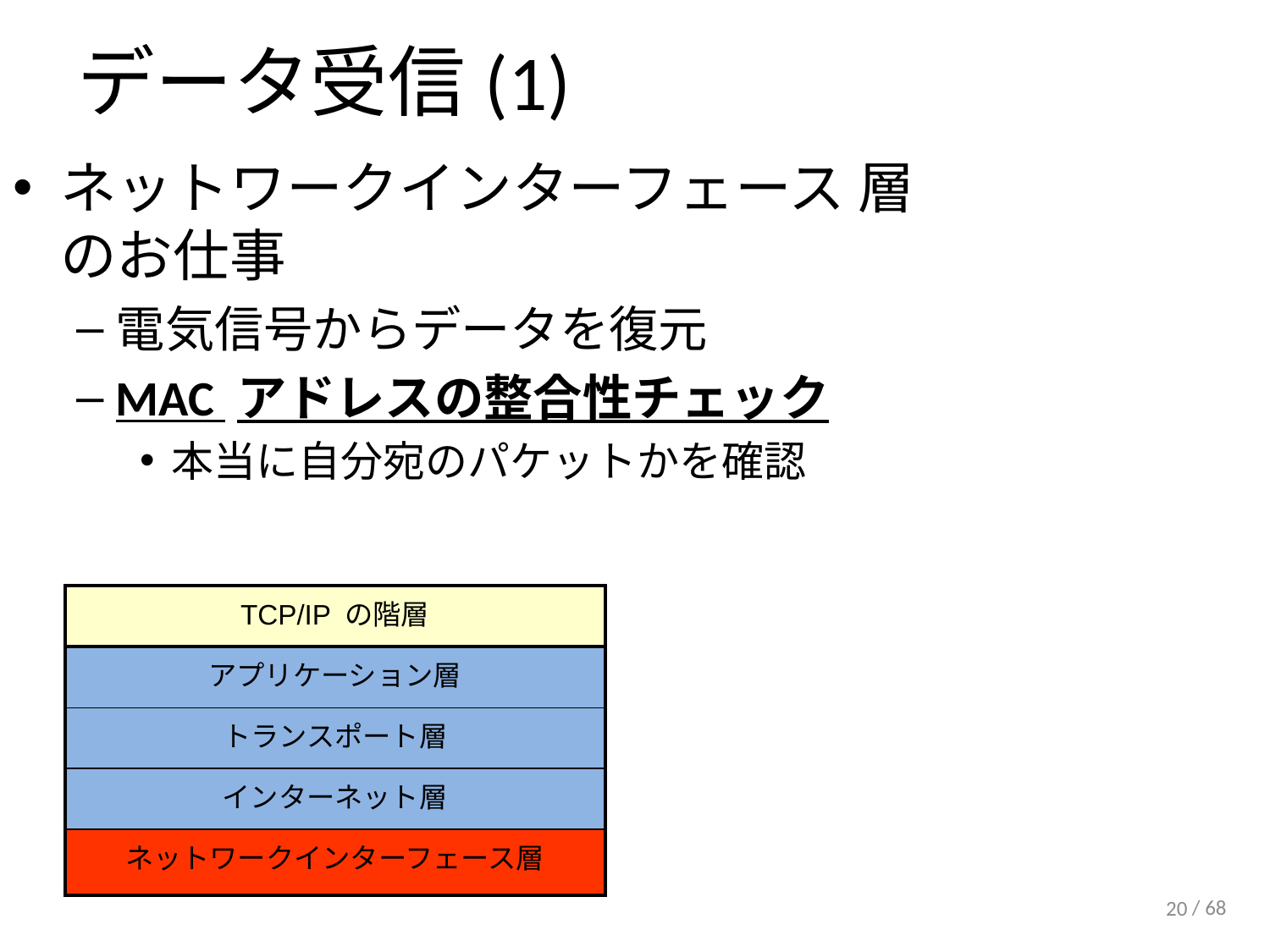

# データ受信(1)
ネットワークインターフェース 層
のお仕事
電気信号からデータを復元
MAC アドレスの整合性チェック
本当に自分宛のパケットかを確認
| TCP/IP の階層 |
| --- |
| アプリケーション層 |
| トランスポート層 |
| インターネット層 |
| ネットワークインターフェース層 |
20